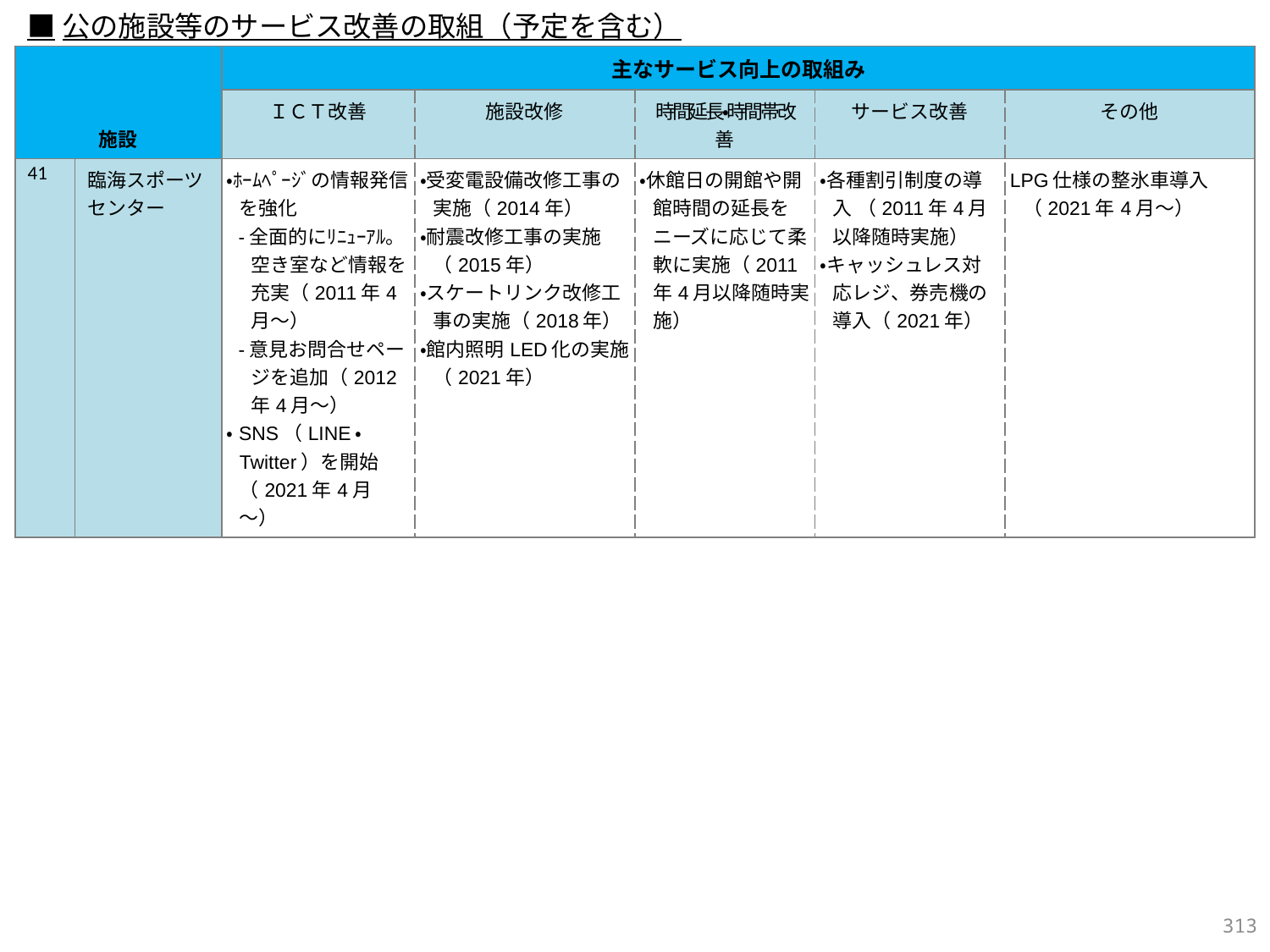

■公の施設等のサービス改善の取組（予定を含む）
| 施設 |  | 主なサービス向上の取組み |  |  |  |  |
| --- | --- | --- | --- | --- | --- | --- |
|  |  | ＩＣＴ改善 | 施設改修 | 時間延長・時間帯改善 | サービス改善 | その他 |
| 41 | 臨海スポーツセンター | ・ﾎｰﾑﾍﾟｰｼﾞの情報発信を強化 -全面的にﾘﾆｭｰｱﾙ。 空き室など情報を充実（2011年4月～） -意見お問合せページを追加（2012年4月～） ・SNS（LINE・Twitter）を開始（2021年4月～） | ・受変電設備改修工事の実施（2014年） ・耐震改修工事の実施（2015年） ・スケートリンク改修工事の実施（2018年） ・館内照明LED化の実施（2021年） | ・休館日の開館や開館時間の延長をニーズに応じて柔軟に実施（2011年4月以降随時実施） | ・各種割引制度の導入 （2011年4月以降随時実施） ・キャッシュレス対応レジ、券売機の導入（2021年） | LPG仕様の整氷車導入（2021年4月～） |
313